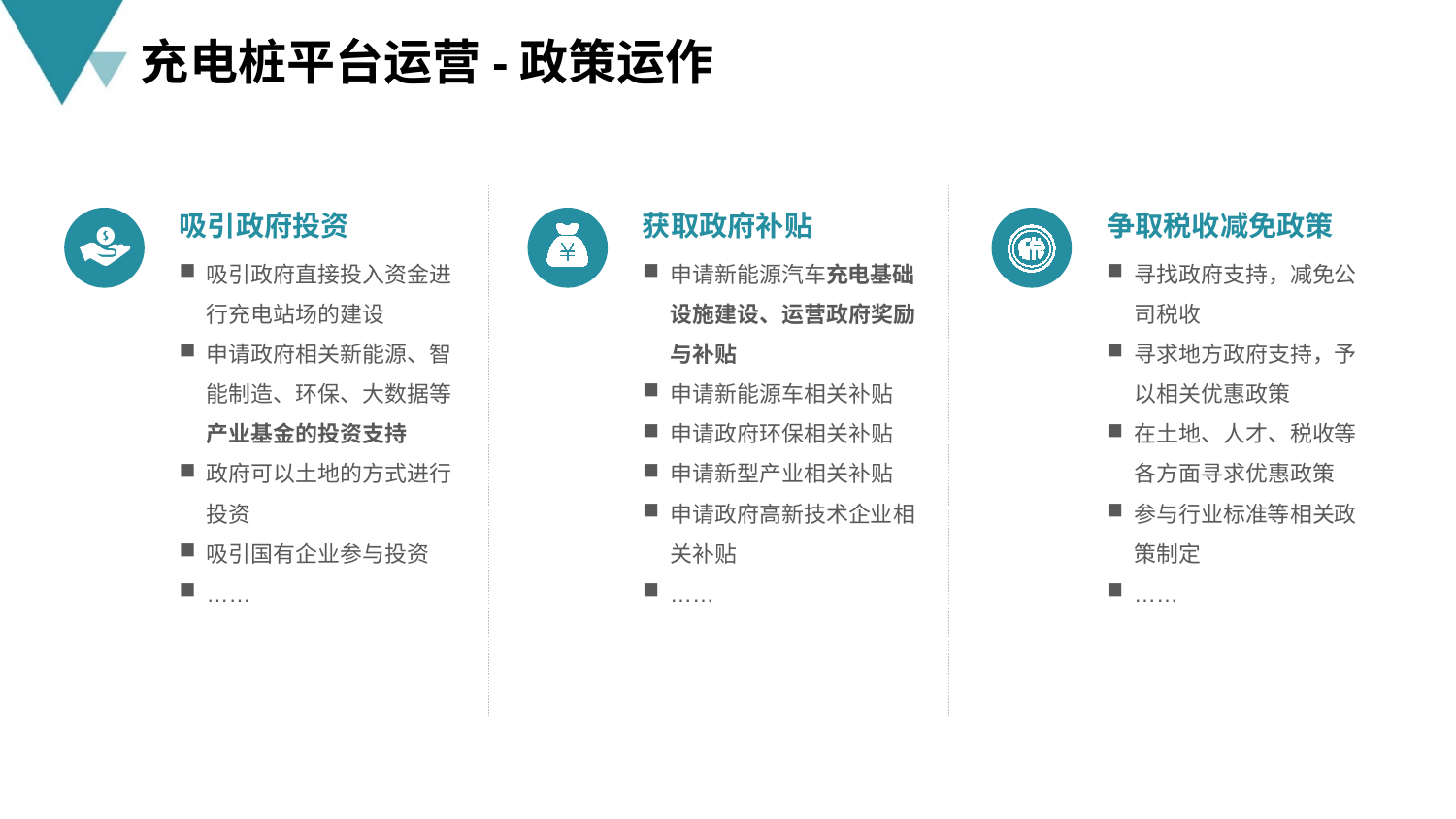

充电桩平台运营-政策运作
吸引政府投资

吸引政府直接投入资金进行充电站场的建设
申请政府相关新能源、智能制造、环保、大数据等产业基金的投资支持
政府可以土地的方式进行投资
吸引国有企业参与投资
……

获取政府补贴

申请新能源汽车充电基础设施建设、运营政府奖励与补贴
申请新能源车相关补贴
申请政府环保相关补贴
申请新型产业相关补贴
申请政府高新技术企业相关补贴
……

争取税收减免政策

寻找政府支持，减免公司税收
寻求地方政府支持，予以相关优惠政策
在土地、人才、税收等各方面寻求优惠政策
参与行业标准等相关政策制定
……

38